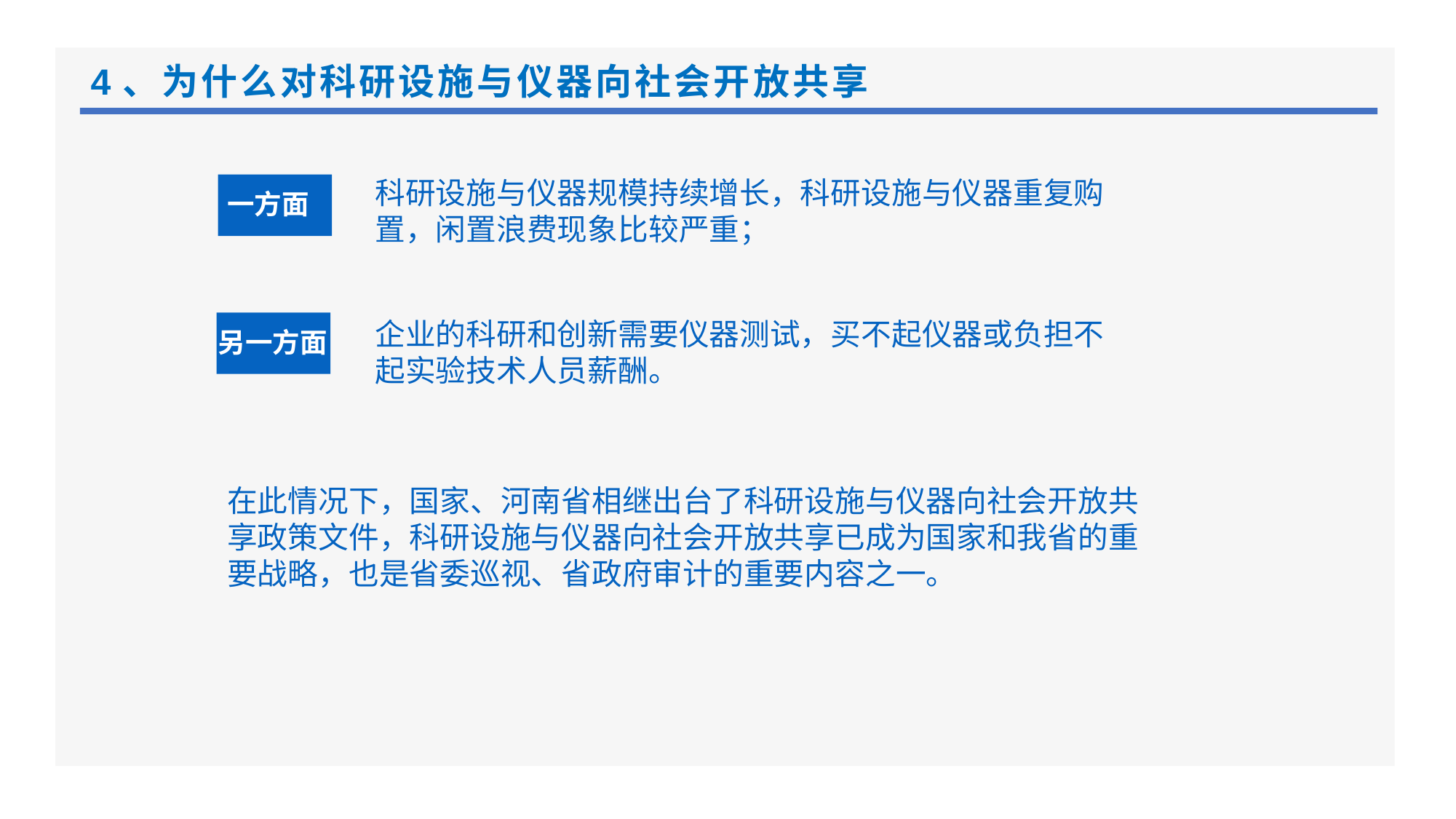

# 4、为什么对科研设施与仪器向社会开放共享
科研设施与仪器规模持续增长，科研设施与仪器重复购置，闲置浪费现象比较严重；

一方面

企业的科研和创新需要仪器测试，买不起仪器或负担不起实验技术人员薪酬。
另一方面
在此情况下，国家、河南省相继出台了科研设施与仪器向社会开放共享政策文件，科研设施与仪器向社会开放共享已成为国家和我省的重要战略，也是省委巡视、省政府审计的重要内容之一。